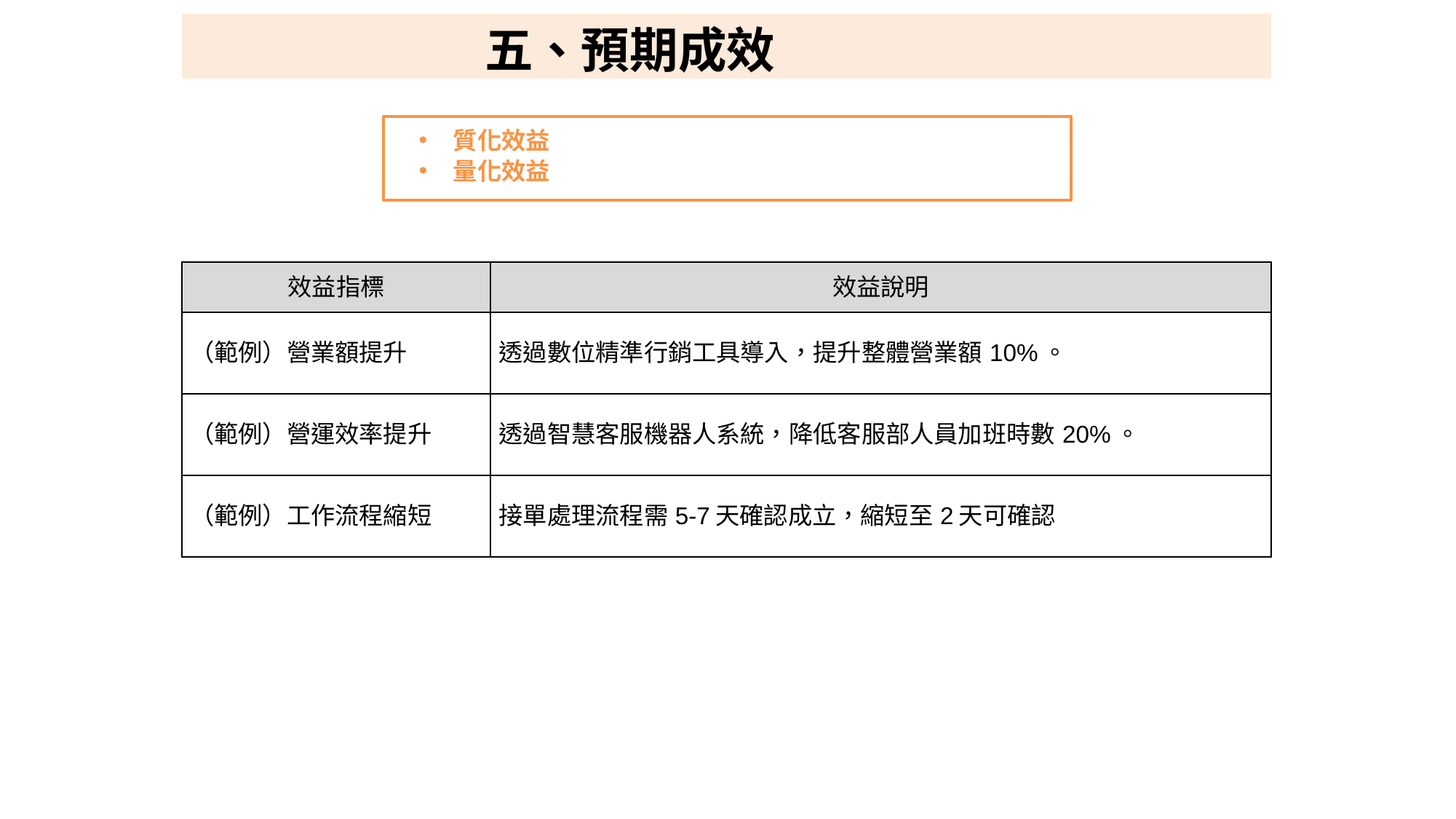

# 五、預期成效

質化效益
量化效益
| 效益指標 | 效益說明 |
| --- | --- |
| （範例）營業額提升 | 透過數位精準行銷工具導入，提升整體營業額10%。 |
| （範例）營運效率提升 | 透過智慧客服機器人系統，降低客服部人員加班時數20%。 |
| （範例）工作流程縮短 | 接單處理流程需5-7天確認成立，縮短至2天可確認 |